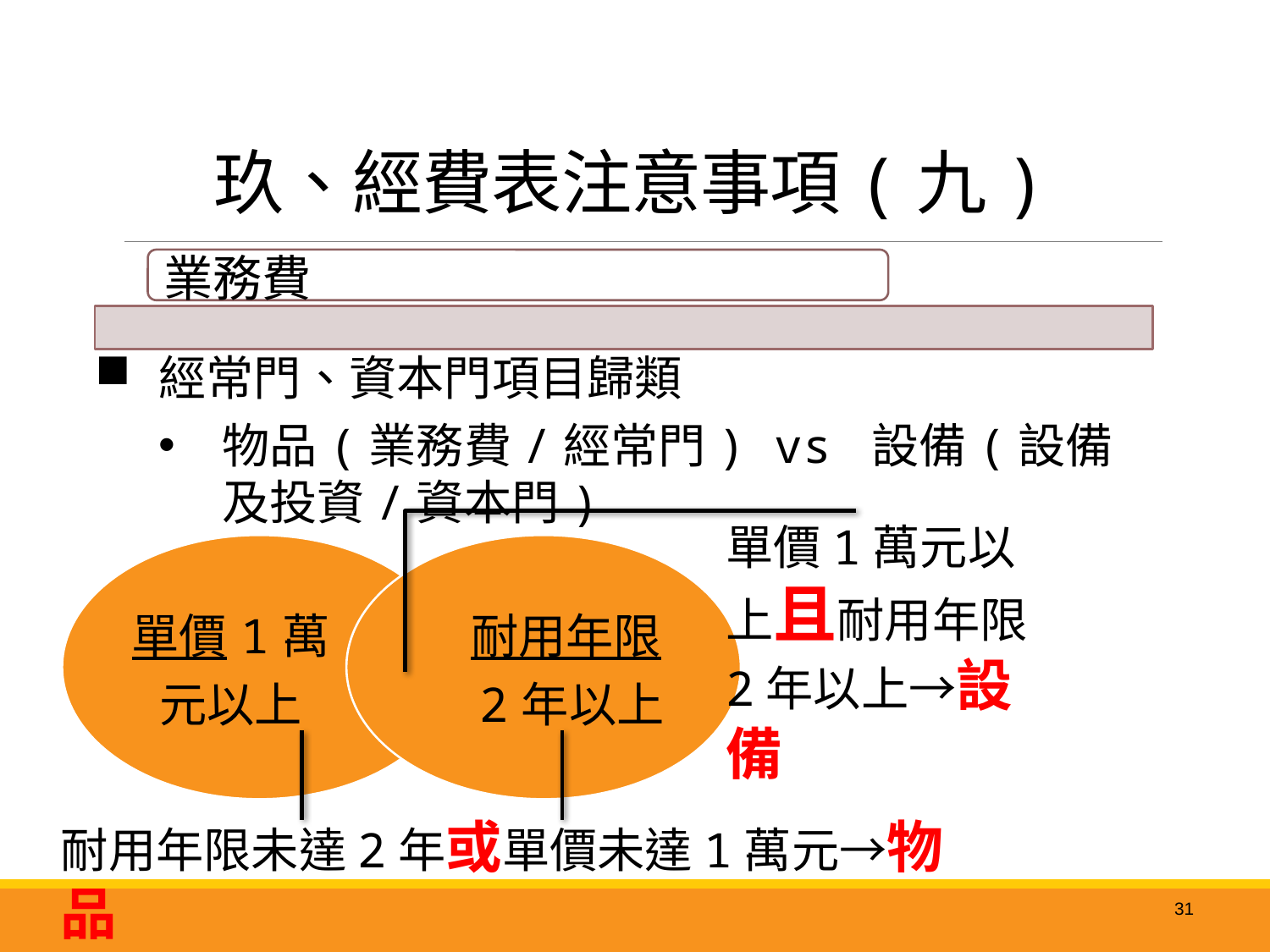

# 玖、經費表注意事項(九)
業務費
經常門、資本門項目歸類
物品(業務費/經常門) vs 設備(設備及投資/資本門)
單價1萬元以上且耐用年限2年以上→設備

單價1萬元以上
耐用年限2年以上
耐用年限未達2年或單價未達1萬元→物品
31